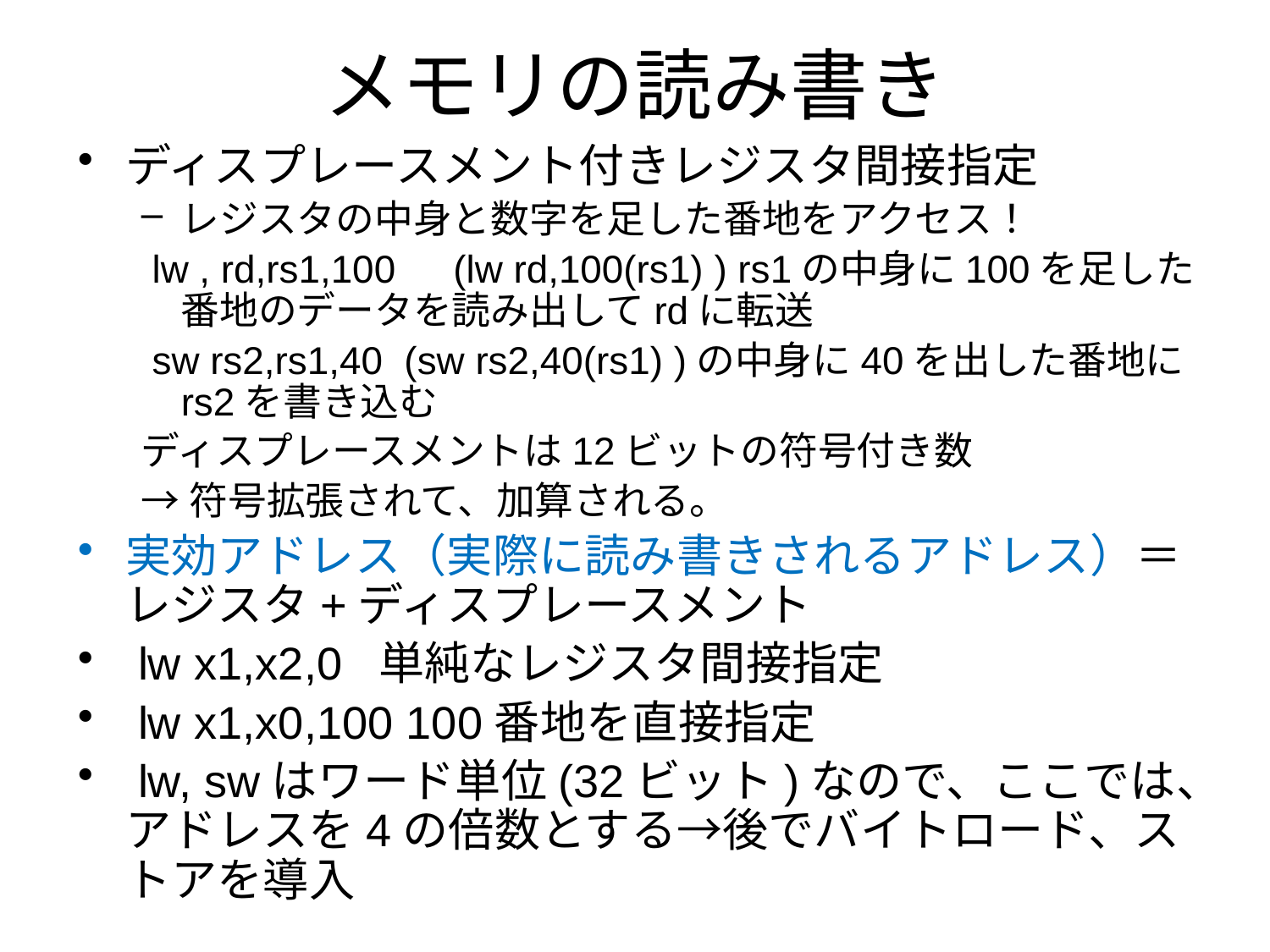

# メモリの読み書き
ディスプレースメント付きレジスタ間接指定
レジスタの中身と数字を足した番地をアクセス！
 lw , rd,rs1,100　(lw rd,100(rs1) ) rs1の中身に100を足した番地のデータを読み出してrdに転送
 sw rs2,rs1,40  (sw rs2,40(rs1) )の中身に40を出した番地にrs2を書き込む
ディスプレースメントは12ビットの符号付き数
→符号拡張されて、加算される。
実効アドレス（実際に読み書きされるアドレス）＝レジスタ+ディスプレースメント
 lw x1,x2,0  単純なレジスタ間接指定
 lw x1,x0,100 100番地を直接指定
 lw, swはワード単位(32ビット)なので、ここでは、アドレスを4の倍数とする→後でバイトロード、ストアを導入